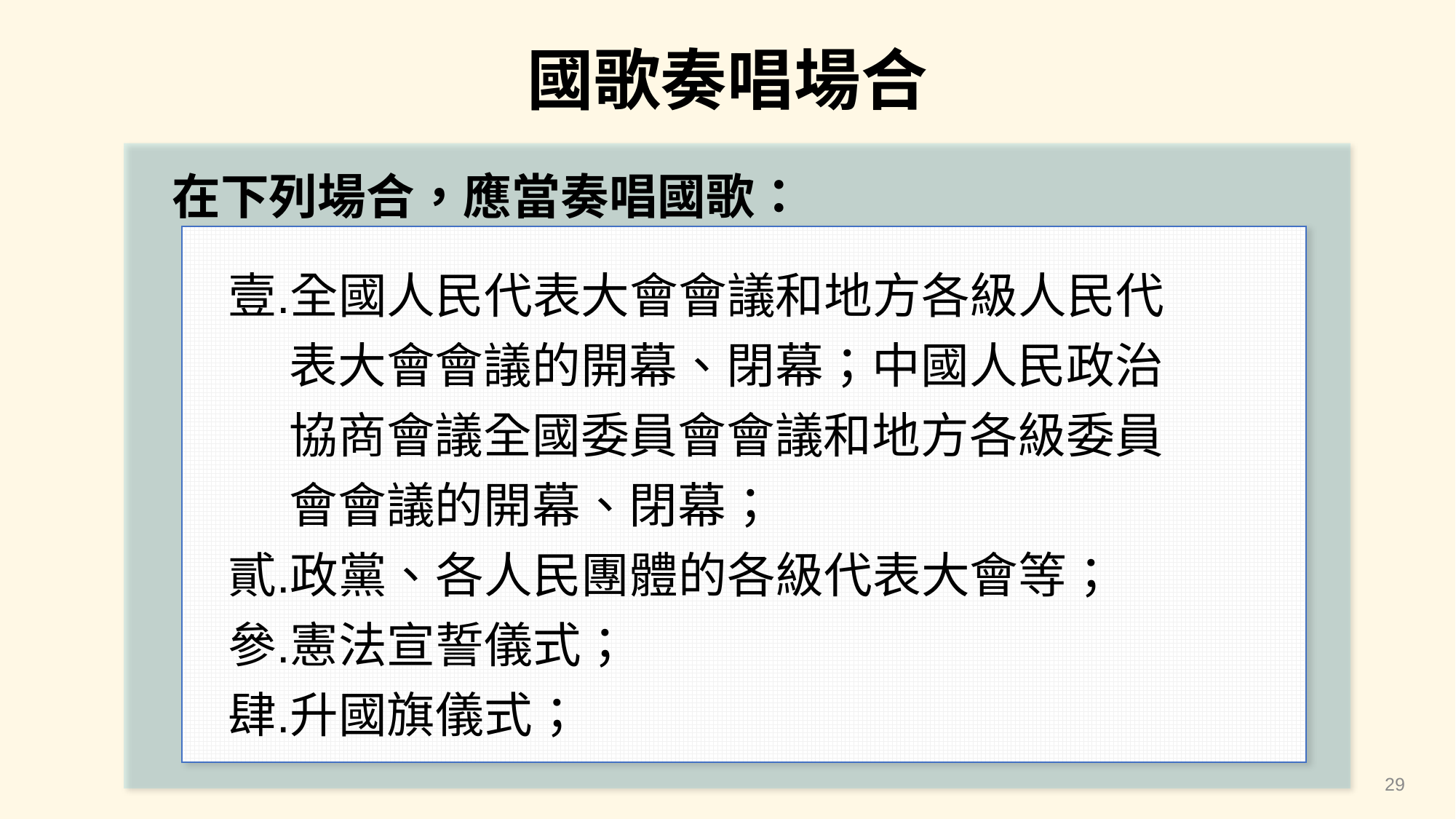

國歌奏唱場合

在下列場合，應當奏唱國歌：

全國人民代表大會會議和地方各級人民代表大會會議的開幕、閉幕；中國人民政治協商會議全國委員會會議和地方各級委員會會議的開幕、閉幕；
政黨、各人民團體的各級代表大會等；
憲法宣誓儀式；
升國旗儀式；

29